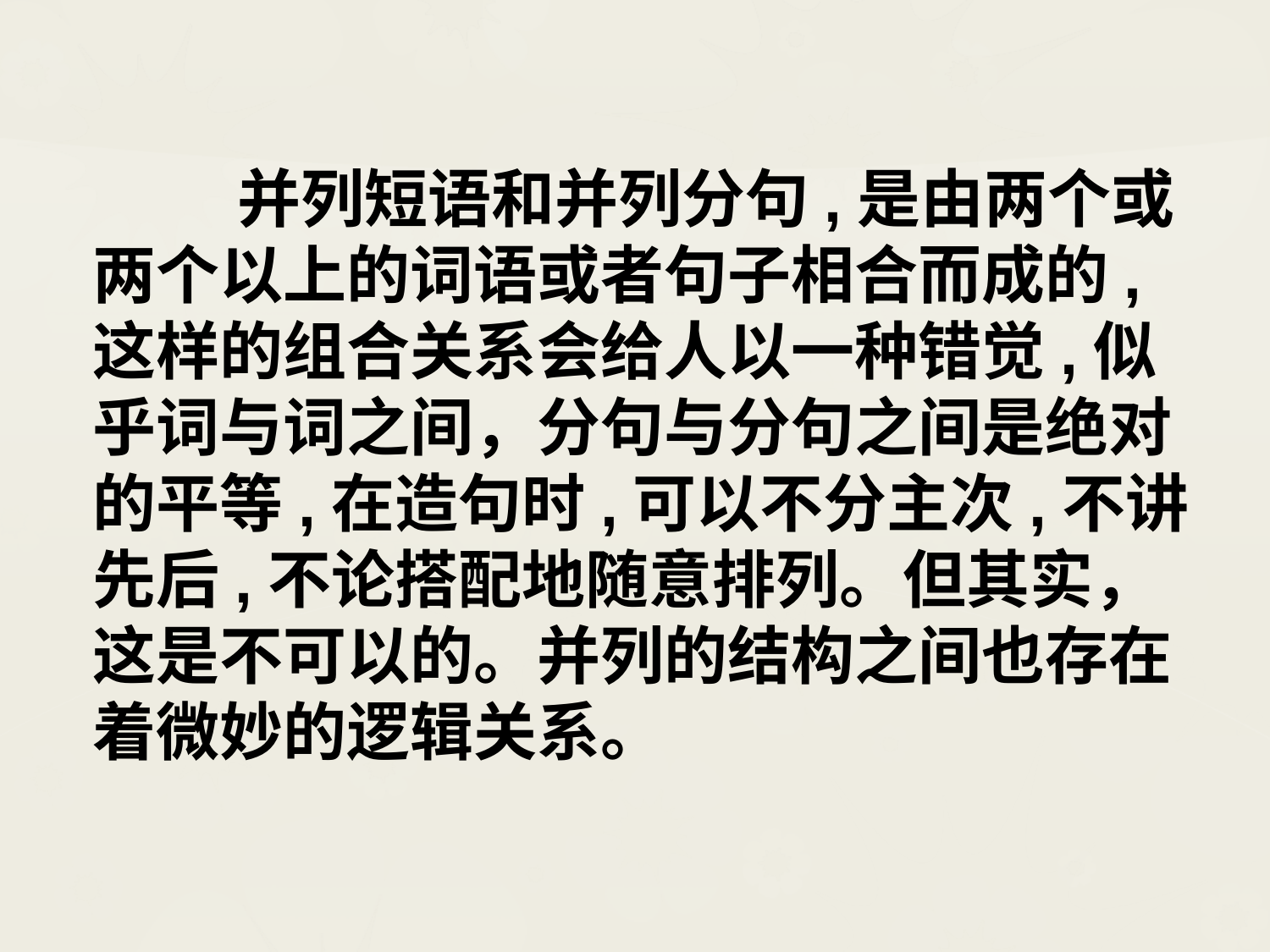

#
         并列短语和并列分句,是由两个或两个以上的词语或者句子相合而成的,这样的组合关系会给人以一种错觉,似乎词与词之间，分句与分句之间是绝对的平等,在造句时,可以不分主次,不讲先后,不论搭配地随意排列。但其实，这是不可以的。并列的结构之间也存在着微妙的逻辑关系。